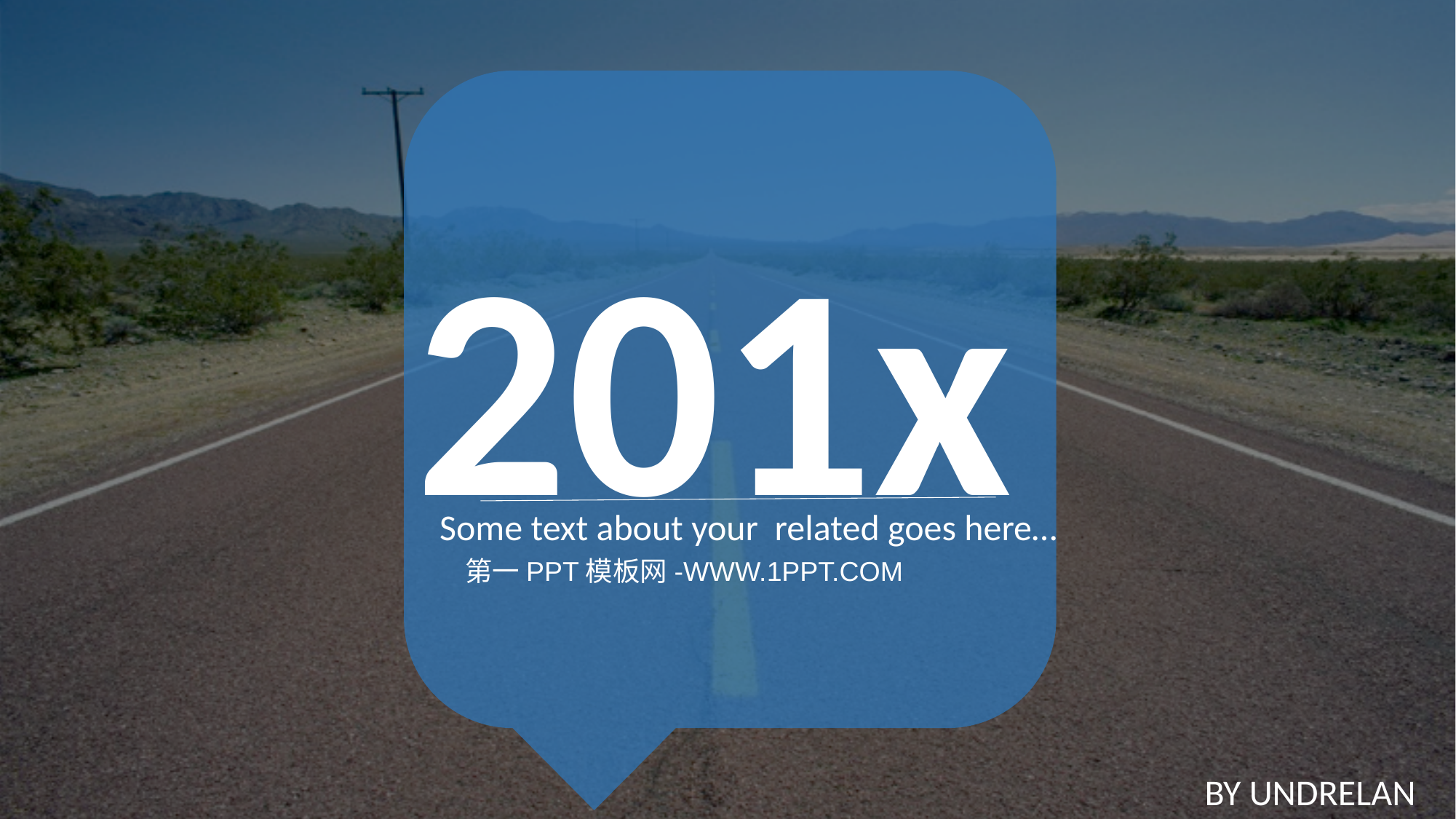

201x
Some text about your  related goes here…
第一PPT模板网-WWW.1PPT.COM
BY UNDRELAN